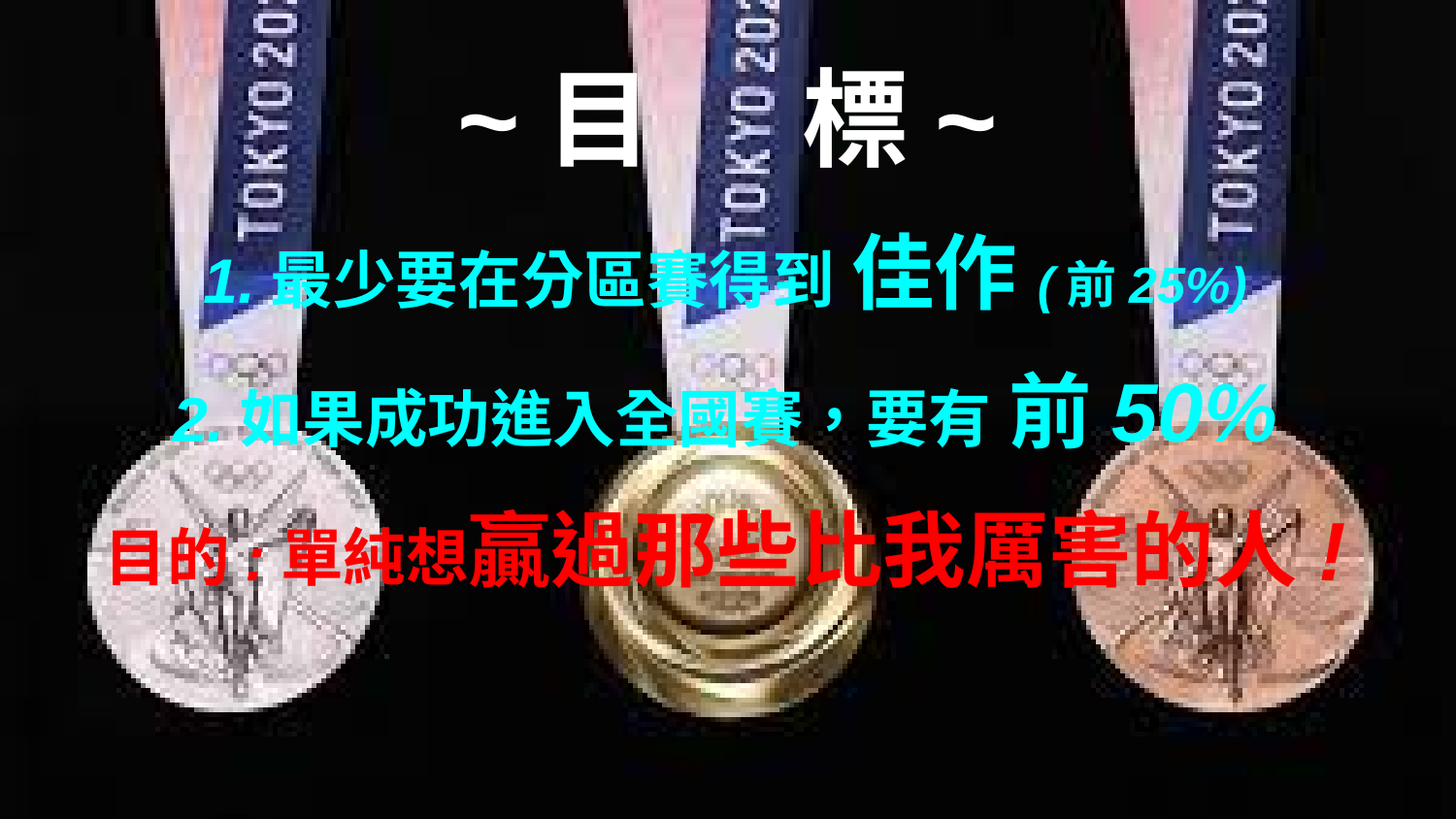

# ~目     標~
1.最少要在分區賽得到 佳作(前25%)
2.如果成功進入全國賽，要有 前50%
目的:單純想贏過那些比我厲害的人!